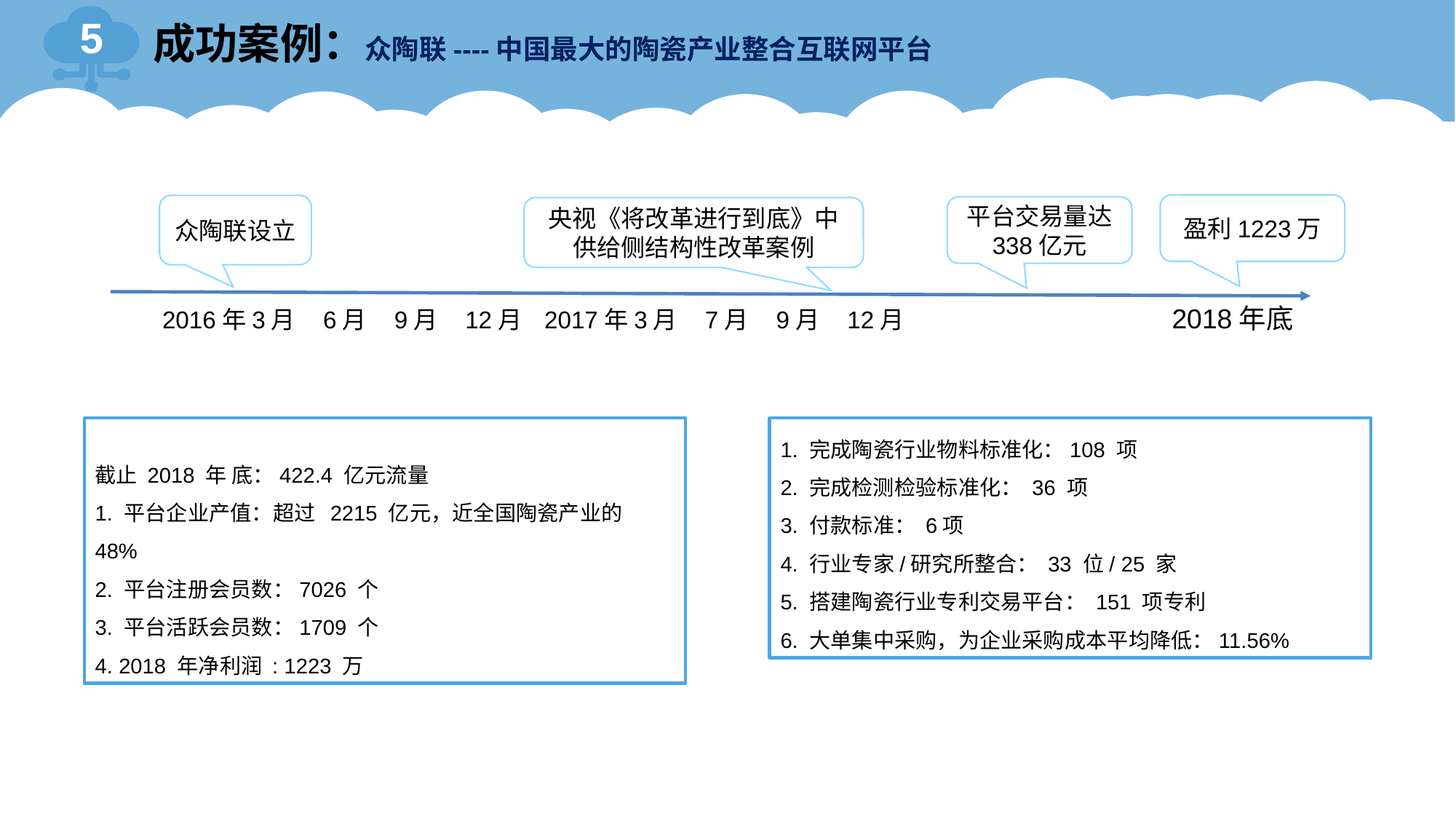

5
成功案例：众陶联----中国最大的陶瓷产业整合互联网平台

盈利1223万
众陶联设立
平台交易量达
338亿元
央视《将改革进行到底》中供给侧结构性改革案例
2018年底
 2016年3月    6月    9月    12月   2017年3月    7月    9月    12月

截止 2018 年 底：422.4 亿元流量
1. 平台企业产值：超过  2215 亿元，近全国陶瓷产业的  48%
2. 平台注册会员数：7026 个
3. 平台活跃会员数：1709 个
4. 2018 年净利润 : 1223 万
1. 完成陶瓷行业物料标准化：108 项
2. 完成检测检验标准化： 36 项
3. 付款标准： 6项
4. 行业专家/研究所整合： 33 位/ 25 家
5. 搭建陶瓷行业专利交易平台： 151 项专利
6. 大单集中采购，为企业采购成本平均降低：11.56%